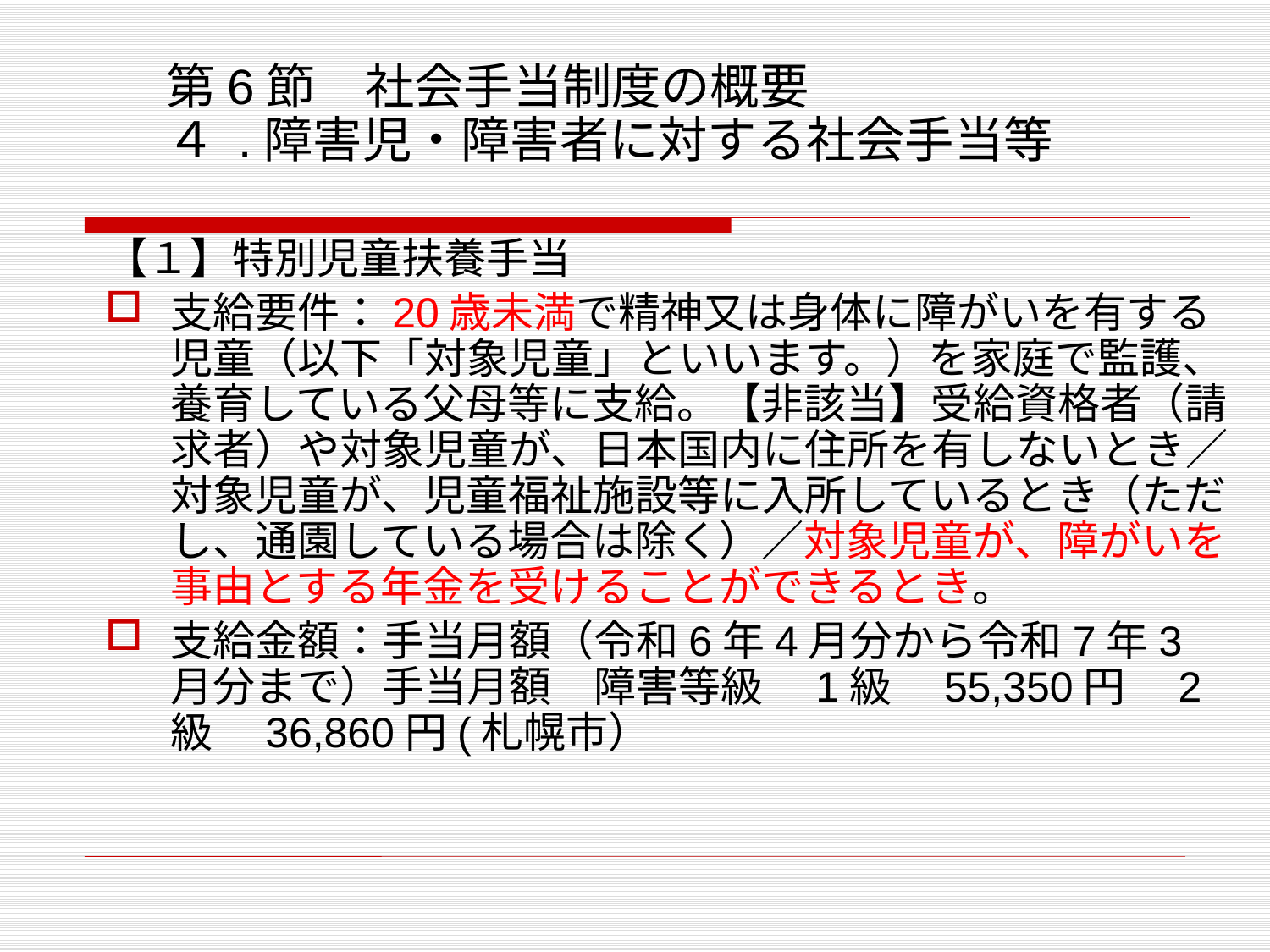

# 第6節　社会手当制度の概要 ４ .障害児・障害者に対する社会手当等
【１】特別児童扶養手当
支給要件：20歳未満で精神又は身体に障がいを有する児童（以下「対象児童」といいます。）を家庭で監護、養育している父母等に支給。【非該当】受給資格者（請求者）や対象児童が、日本国内に住所を有しないとき／対象児童が、児童福祉施設等に入所しているとき（ただし、通園している場合は除く）／対象児童が、障がいを事由とする年金を受けることができるとき。
支給金額：手当月額（令和6年4月分から令和7年3月分まで）手当月額　障害等級　1級　55,350円　2級　36,860円(札幌市）